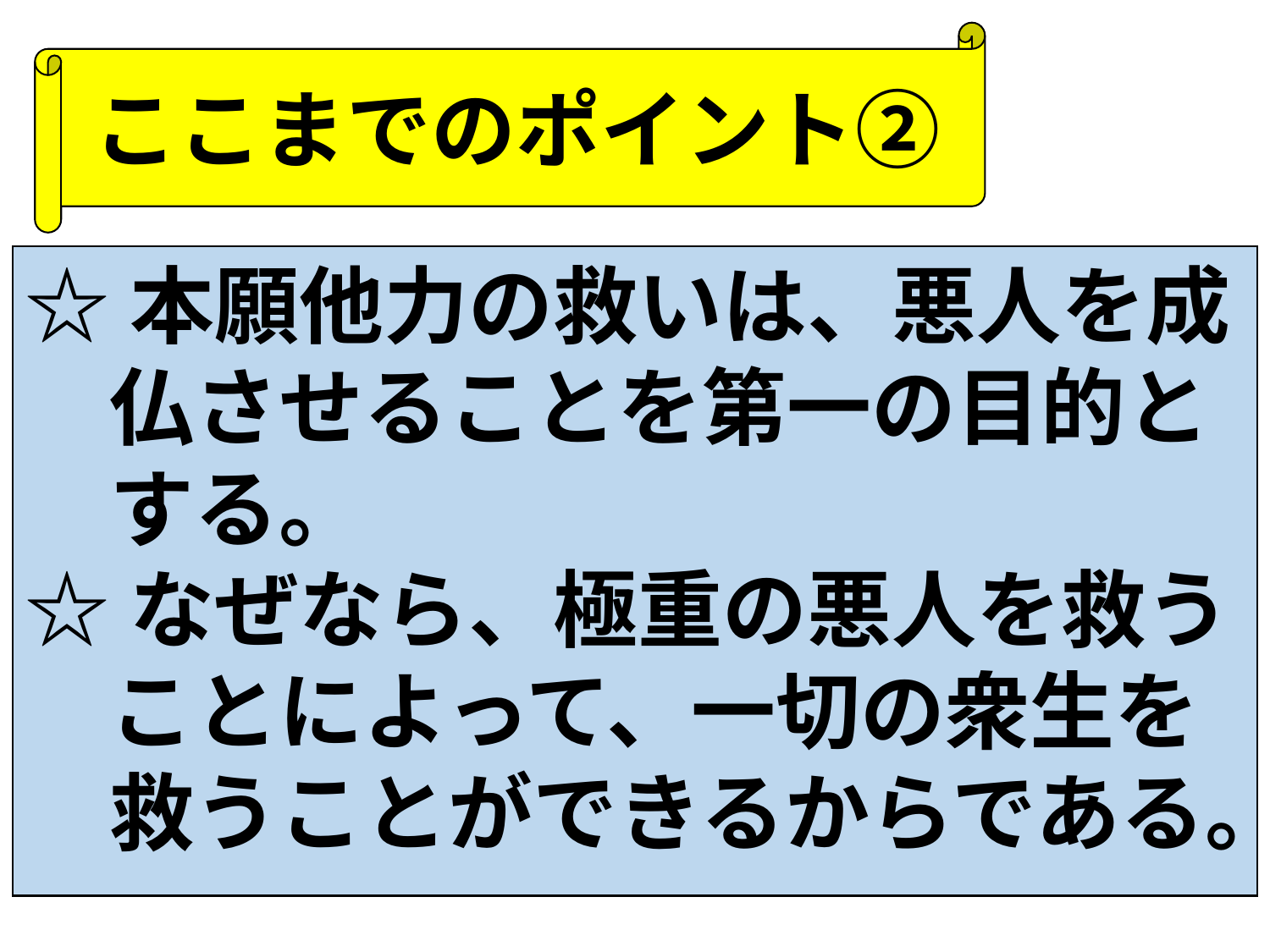

ここまでのポイント②
☆本願他力の救いは、悪人を成
　仏させることを第一の目的と
　する。
☆なぜなら、極重の悪人を救う
　ことによって、一切の衆生を
　救うことができるからである。